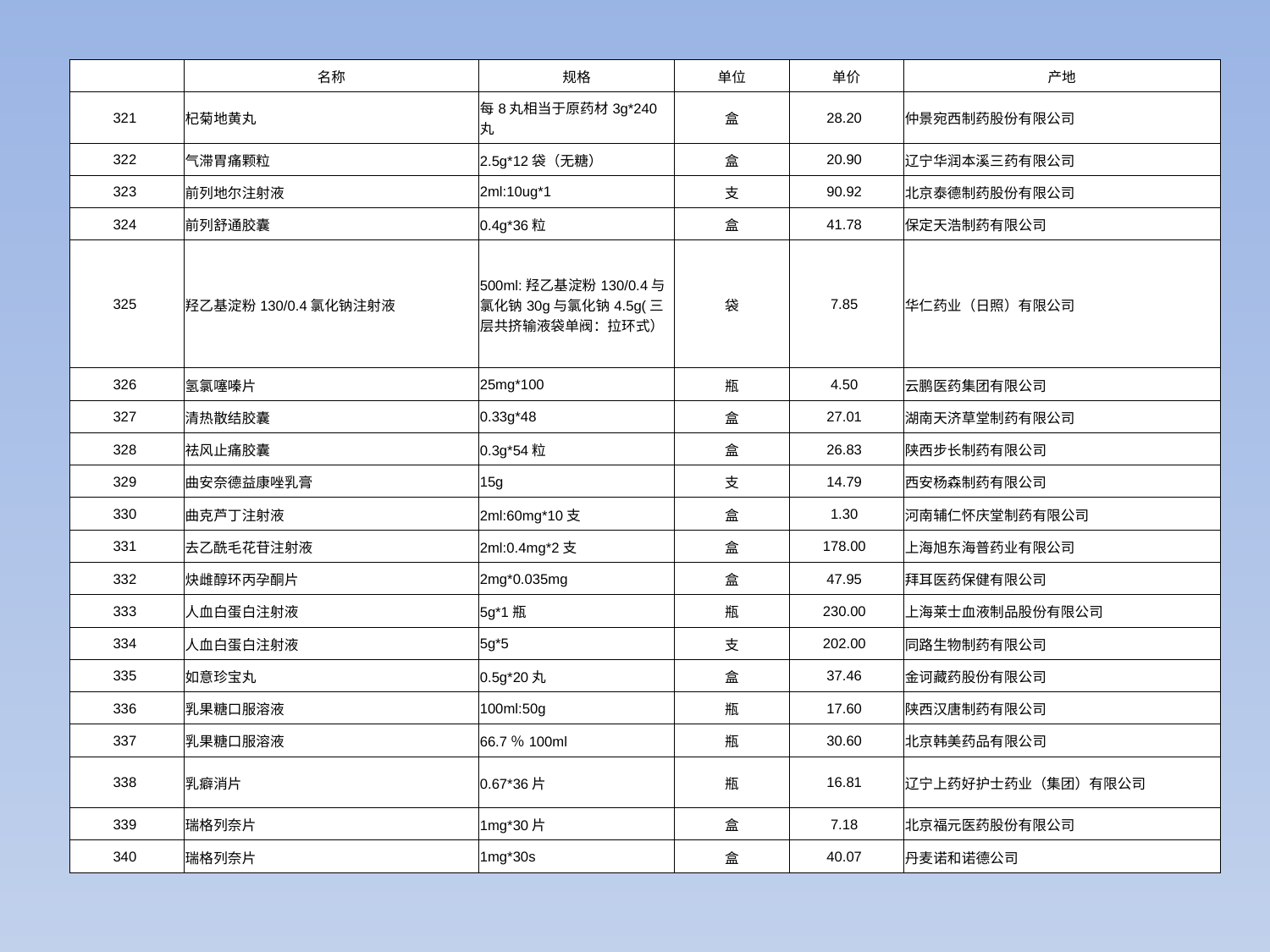

|  | 名称 | 规格 | 单位 | 单价 | 产地 |
| --- | --- | --- | --- | --- | --- |
| 321 | 杞菊地黄丸 | 每8丸相当于原药材3g\*240丸 | 盒 | 28.20 | 仲景宛西制药股份有限公司 |
| 322 | 气滞胃痛颗粒 | 2.5g\*12袋（无糖） | 盒 | 20.90 | 辽宁华润本溪三药有限公司 |
| 323 | 前列地尔注射液 | 2ml:10ug\*1 | 支 | 90.92 | 北京泰德制药股份有限公司 |
| 324 | 前列舒通胶囊 | 0.4g\*36粒 | 盒 | 41.78 | 保定天浩制药有限公司 |
| 325 | 羟乙基淀粉130/0.4氯化钠注射液 | 500ml:羟乙基淀粉130/0.4与氯化钠30g与氯化钠4.5g(三层共挤输液袋单阀：拉环式） | 袋 | 7.85 | 华仁药业（日照）有限公司 |
| 326 | 氢氯噻嗪片 | 25mg\*100 | 瓶 | 4.50 | 云鹏医药集团有限公司 |
| 327 | 清热散结胶囊 | 0.33g\*48 | 盒 | 27.01 | 湖南天济草堂制药有限公司 |
| 328 | 祛风止痛胶囊 | 0.3g\*54粒 | 盒 | 26.83 | 陕西步长制药有限公司 |
| 329 | 曲安奈德益康唑乳膏 | 15g | 支 | 14.79 | 西安杨森制药有限公司 |
| 330 | 曲克芦丁注射液 | 2ml:60mg\*10支 | 盒 | 1.30 | 河南辅仁怀庆堂制药有限公司 |
| 331 | 去乙酰毛花苷注射液 | 2ml:0.4mg\*2支 | 盒 | 178.00 | 上海旭东海普药业有限公司 |
| 332 | 炔雌醇环丙孕酮片 | 2mg\*0.035mg | 盒 | 47.95 | 拜耳医药保健有限公司 |
| 333 | 人血白蛋白注射液 | 5g\*1瓶 | 瓶 | 230.00 | 上海莱士血液制品股份有限公司 |
| 334 | 人血白蛋白注射液 | 5g\*5 | 支 | 202.00 | 同路生物制药有限公司 |
| 335 | 如意珍宝丸 | 0.5g\*20丸 | 盒 | 37.46 | 金诃藏药股份有限公司 |
| 336 | 乳果糖口服溶液 | 100ml:50g | 瓶 | 17.60 | 陕西汉唐制药有限公司 |
| 337 | 乳果糖口服溶液 | 66.7％100ml | 瓶 | 30.60 | 北京韩美药品有限公司 |
| 338 | 乳癖消片 | 0.67\*36片 | 瓶 | 16.81 | 辽宁上药好护士药业（集团）有限公司 |
| 339 | 瑞格列奈片 | 1mg\*30片 | 盒 | 7.18 | 北京福元医药股份有限公司 |
| 340 | 瑞格列奈片 | 1mg\*30s | 盒 | 40.07 | 丹麦诺和诺德公司 |